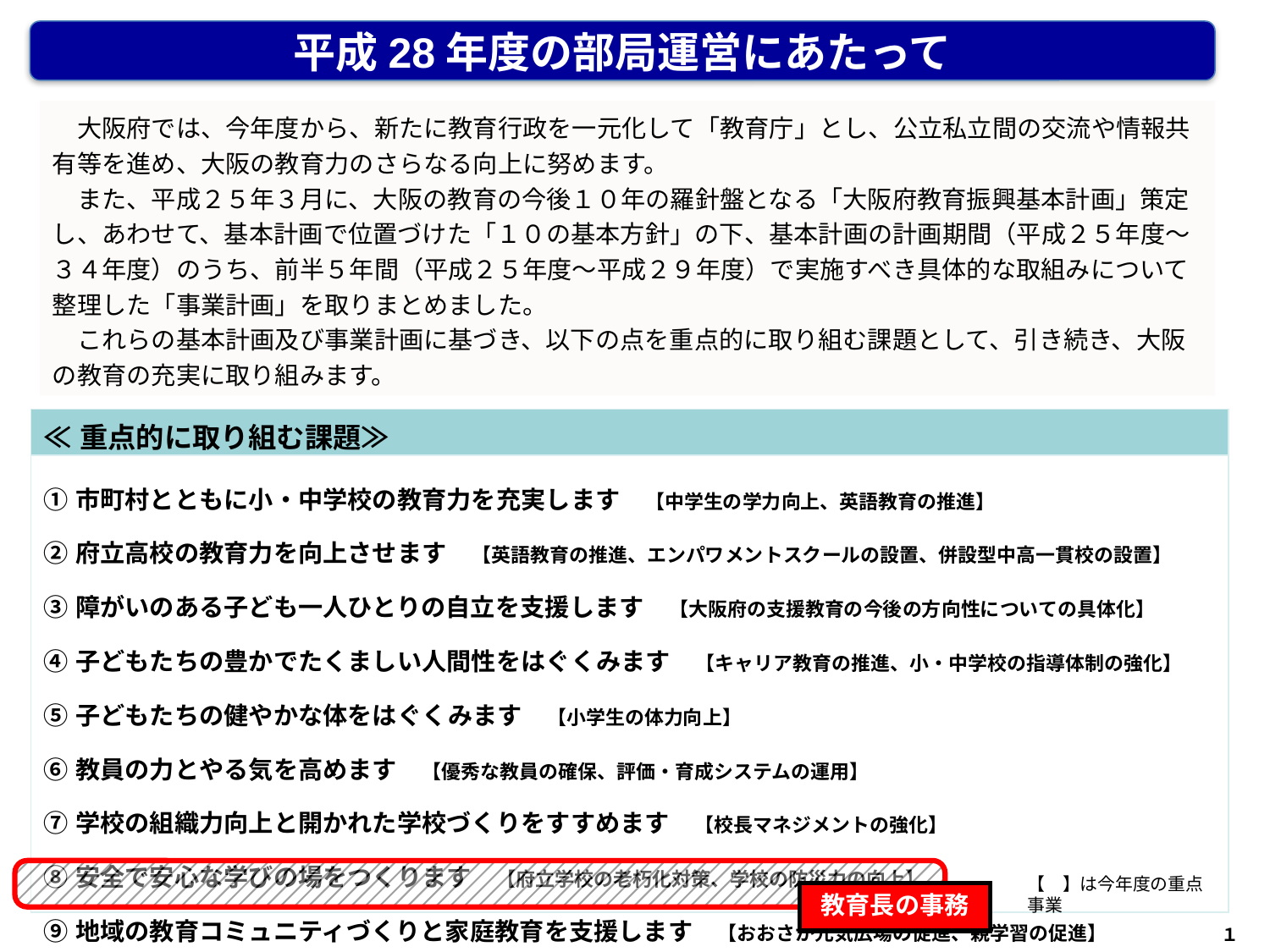

平成28年度の部局運営にあたって
　大阪府では、今年度から、新たに教育行政を一元化して「教育庁」とし、公立私立間の交流や情報共有等を進め、大阪の教育力のさらなる向上に努めます。
　また、平成２５年３月に、大阪の教育の今後１０年の羅針盤となる「大阪府教育振興基本計画」策定し、あわせて、基本計画で位置づけた「１０の基本方針」の下、基本計画の計画期間（平成２５年度～３４年度）のうち、前半５年間（平成２５年度～平成２９年度）で実施すべき具体的な取組みについて整理した「事業計画」を取りまとめました。
　これらの基本計画及び事業計画に基づき、以下の点を重点的に取り組む課題として、引き続き、大阪の教育の充実に取り組みます。
| ≪重点的に取り組む課題≫ |
| --- |
| ①市町村とともに小・中学校の教育力を充実します　【中学生の学力向上、英語教育の推進】 ②府立高校の教育力を向上させます　【英語教育の推進、エンパワメントスクールの設置、併設型中高一貫校の設置】 ③障がいのある子ども一人ひとりの自立を支援します　【大阪府の支援教育の今後の方向性についての具体化】 ④子どもたちの豊かでたくましい人間性をはぐくみます　【キャリア教育の推進、小・中学校の指導体制の強化】 ⑤子どもたちの健やかな体をはぐくみます　【小学生の体力向上】 ⑥教員の力とやる気を高めます　【優秀な教員の確保、評価・育成システムの運用】 ⑦学校の組織力向上と開かれた学校づくりをすすめます　【校長マネジメントの強化】 ⑧安全で安心な学びの場をつくります　【府立学校の老朽化対策、学校の防災力の向上】 ⑨地域の教育コミュニティづくりと家庭教育を支援します　【おおさか元気広場の促進、親学習の促進】 ⑩私立学校の振興を図ります　【高校授業料無償化制度の実施】 |

【　】は今年度の重点事業
教育長の事務
１